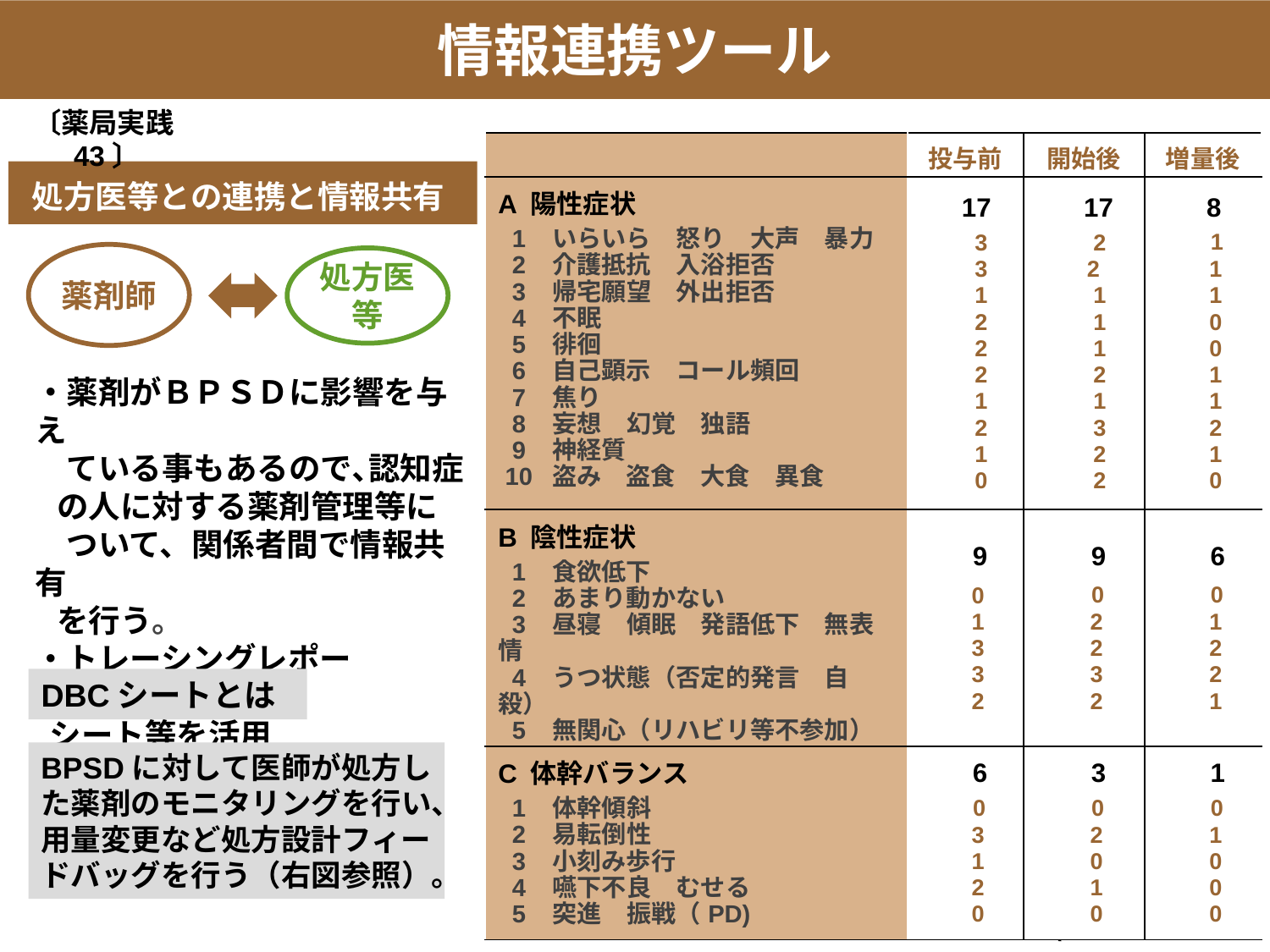

情報連携ツール
〔薬局実践43〕
|  | 投与前 | 開始後 | 増量後 |
| --- | --- | --- | --- |
| A 陽性症状 1 いらいら　怒り　大声　暴力 2 介護抵抗　入浴拒否 3 帰宅願望　外出拒否 4 不眠 5 徘徊 6 自己顕示　コール頻回 7 焦り 8 妄想　幻覚　独語 9 神経質 10 盗み　盗食　大食　異食 | 17 3 3 1 2 2 2 1 2 1 0 | 17 2 2 1 1 1 2 1 3 2 2 | 8 1 1 1 0 0 1 1 2 1 0 |
| B 陰性症状 1 食欲低下　 2 あまり動かない 3 昼寝　傾眠　発語低下　無表情 4 うつ状態（否定的発言　自殺） 5 無関心（リハビリ等不参加） | 9 0 1 3 3 2 | 9 0 2 2 3 2 | 6 0 1 2 2 1 |
| C 体幹バランス 1 体幹傾斜 2 易転倒性 3 小刻み歩行 4 嚥下不良　むせる 5 突進　振戦（PD) | 6 0 3 1 2 0 | 3 0 2 0 1 0 | 1 0 1 0 0 0 |

処方医等との連携と情報共有
薬剤師
処方医等

・薬剤がＢＰＳＤに影響を与え
　ている事もあるので､認知症
  の人に対する薬剤管理等に
　ついて、関係者間で情報共有
  を行う。
・トレーシングレポート、DBC
 シート等を活用

DBCシートとは
BPSDに対して医師が処方した薬剤のモニタリングを行い、用量変更など処方設計フィードバッグを行う（右図参照）。
出典：セロクエル投与前後のDBC Sheet   (尾道市医師会作成）